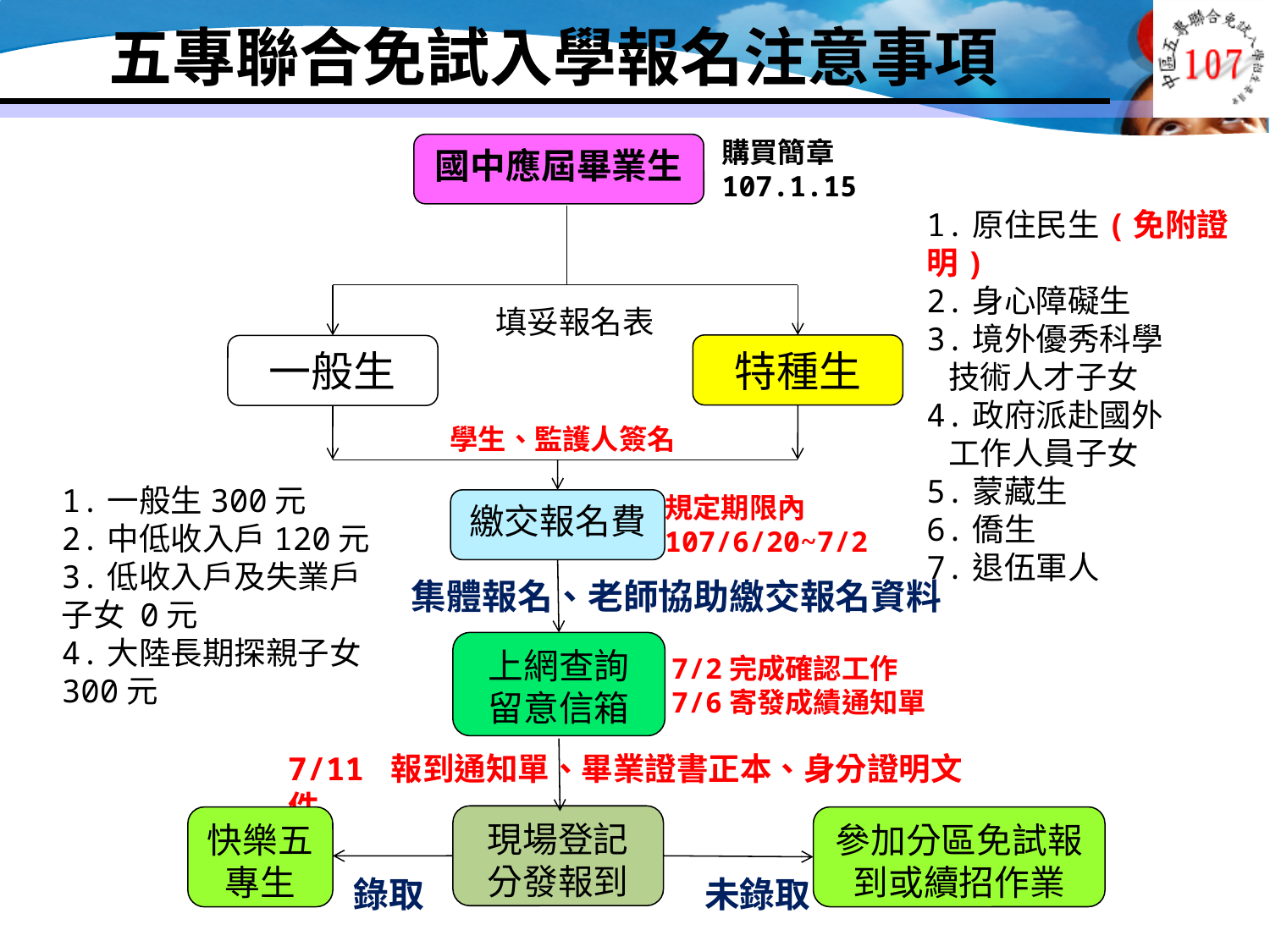

# 五專聯合免試入學報名注意事項
購買簡章
107.1.15
國中應屆畢業生
1.原住民生(免附證明)
2.身心障礙生
3.境外優秀科學
  技術人才子女
4.政府派赴國外
  工作人員子女
5.蒙藏生
6.僑生
7.退伍軍人
特種生
一般生
填妥報名表
學生、監護人簽名
繳交報名費
1.一般生300元
2.中低收入戶120元
3.低收入戶及失業戶子女 0元
4.大陸長期探親子女 300元
規定期限內
107/6/20~7/2
集體報名、老師協助繳交報名資料
上網查詢
留意信箱

7/2完成確認工作
7/6寄發成績通知單
7/11 報到通知單、畢業證書正本、身分證明文件
現場登記分發報到
快樂五專生
錄取
參加分區免試報到或續招作業
未錄取